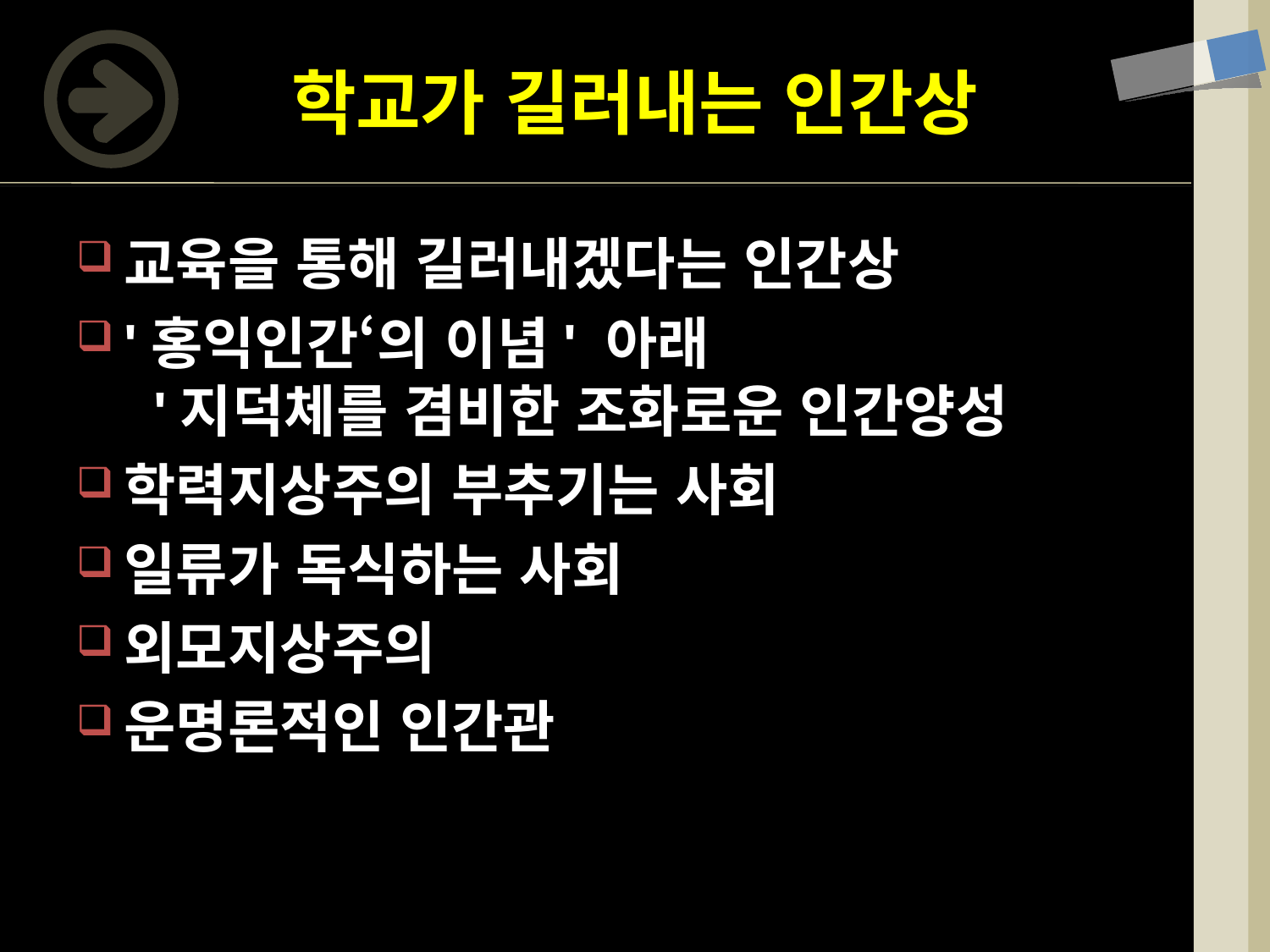

# 학교가 길러내는 인간상
교육을 통해 길러내겠다는 인간상
'홍익인간‘의 이념' 아래
 '지덕체를 겸비한 조화로운 인간양성
학력지상주의 부추기는 사회
일류가 독식하는 사회
외모지상주의
운명론적인 인간관